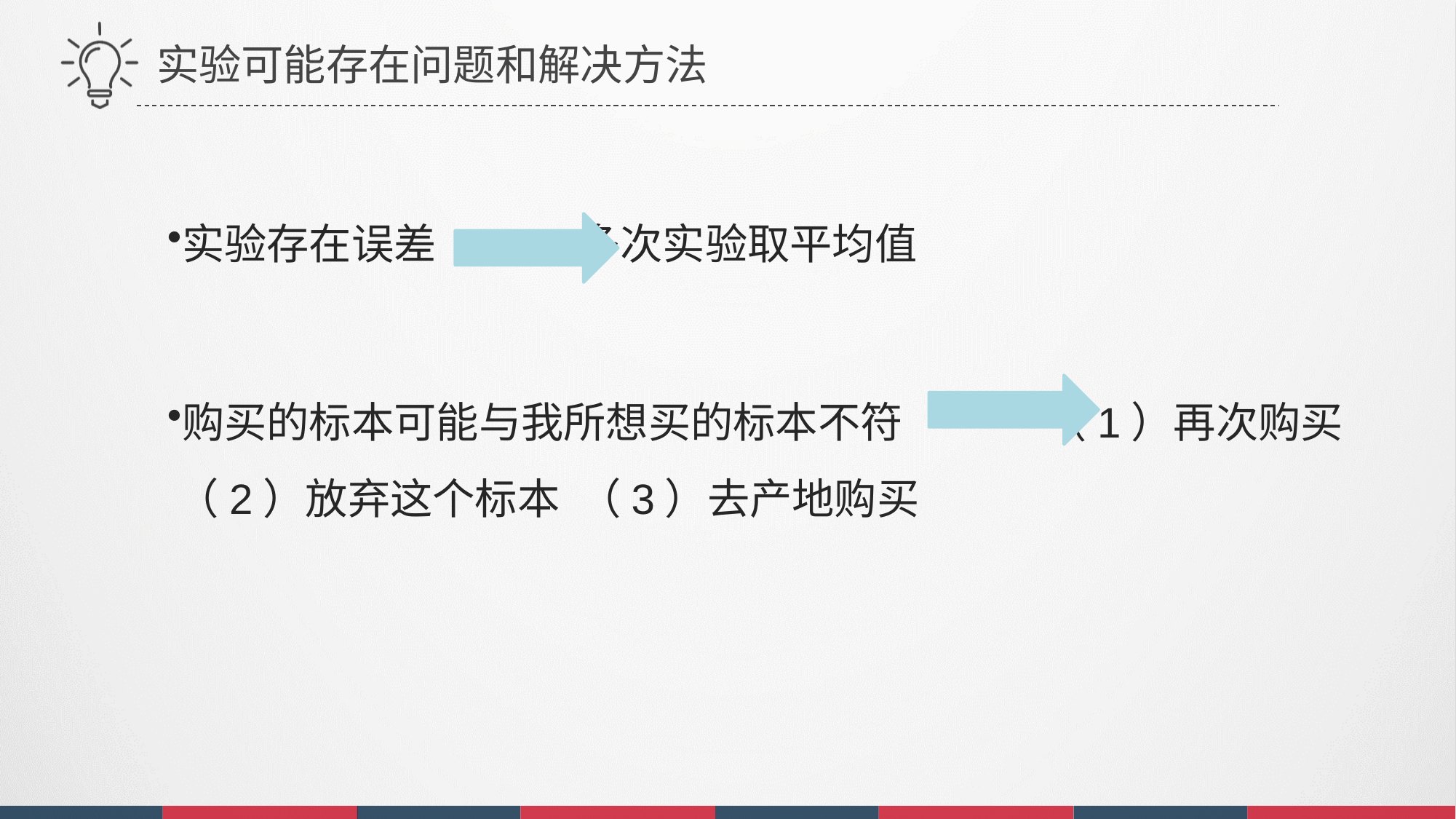

实验可能存在问题和解决方法

实验存在误差               多次实验取平均值

购买的标本可能与我所想买的标本不符               （1）再次购买    （2）放弃这个标本  （3）去产地购买